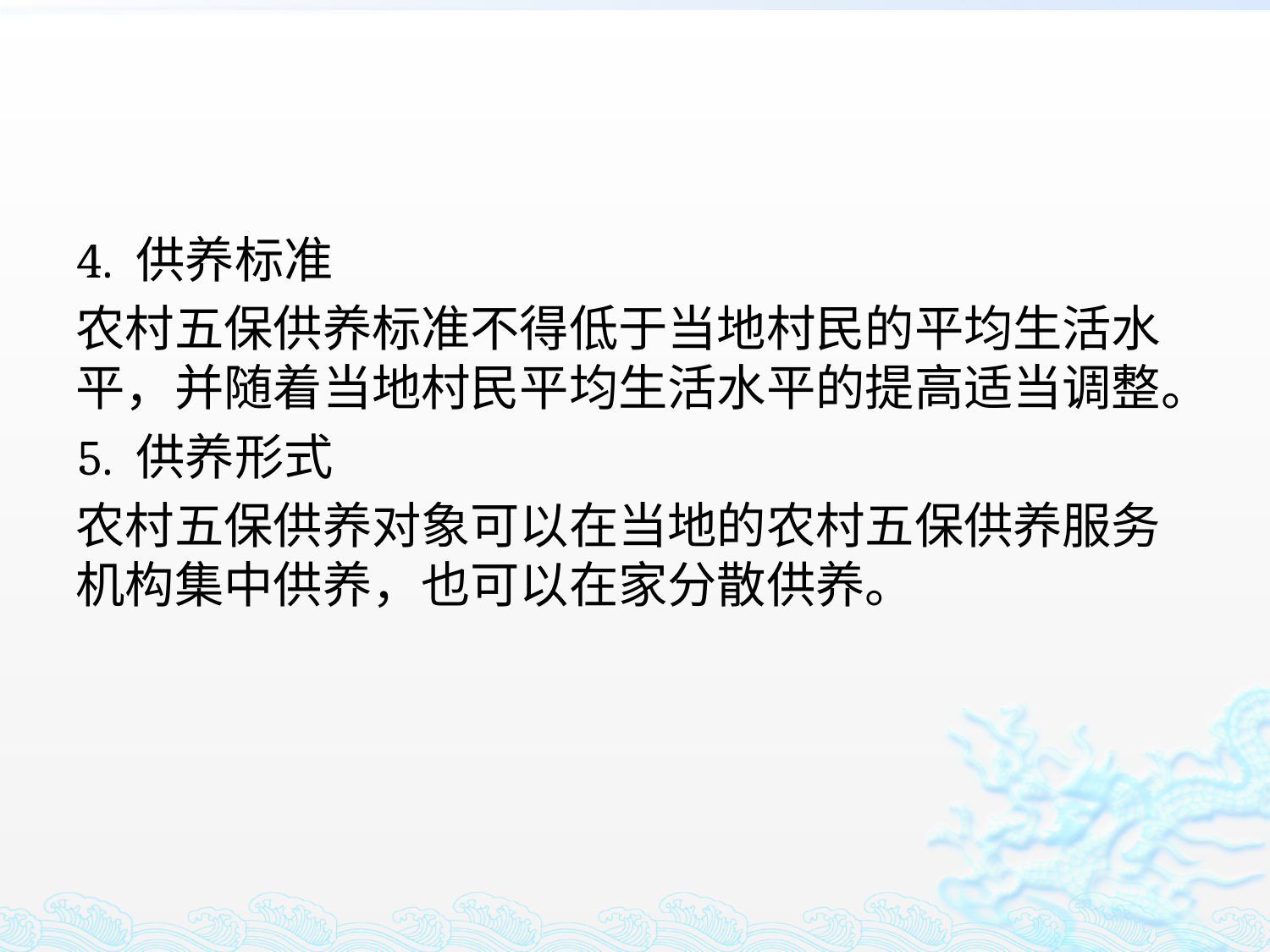

#
4. 供养标准
农村五保供养标准不得低于当地村民的平均生活水平，并随着当地村民平均生活水平的提高适当调整。
5. 供养形式
农村五保供养对象可以在当地的农村五保供养服务机构集中供养，也可以在家分散供养。